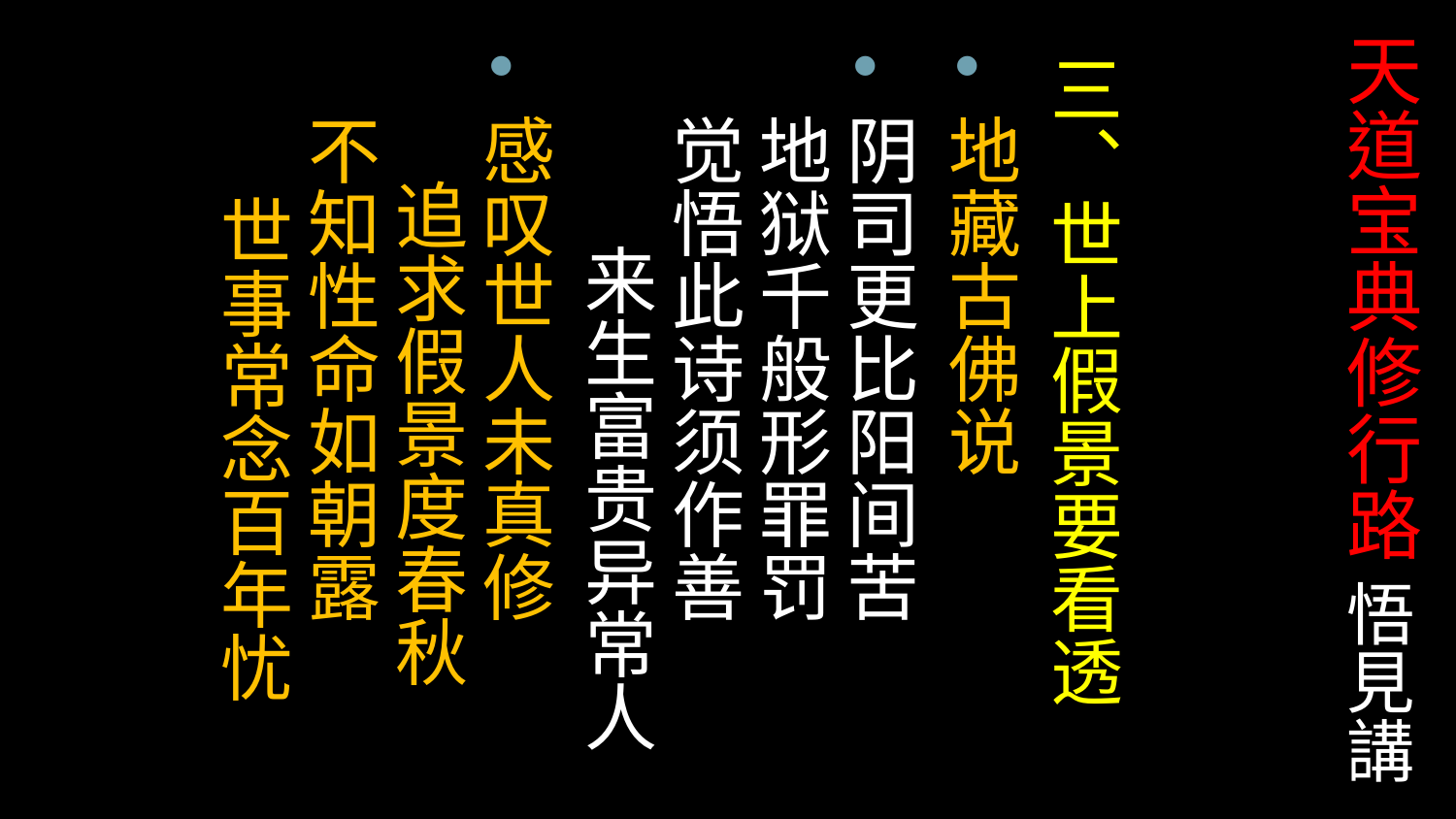

# 天道宝典修行路 悟見講
三、世上假景要看透
地藏古佛说
阴司更比阳间苦         地狱千般形罪罚
觉悟此诗须作善                   来生富贵异常人
感叹世人未真修               追求假景度春秋
不知性命如朝露                世事常念百年忧